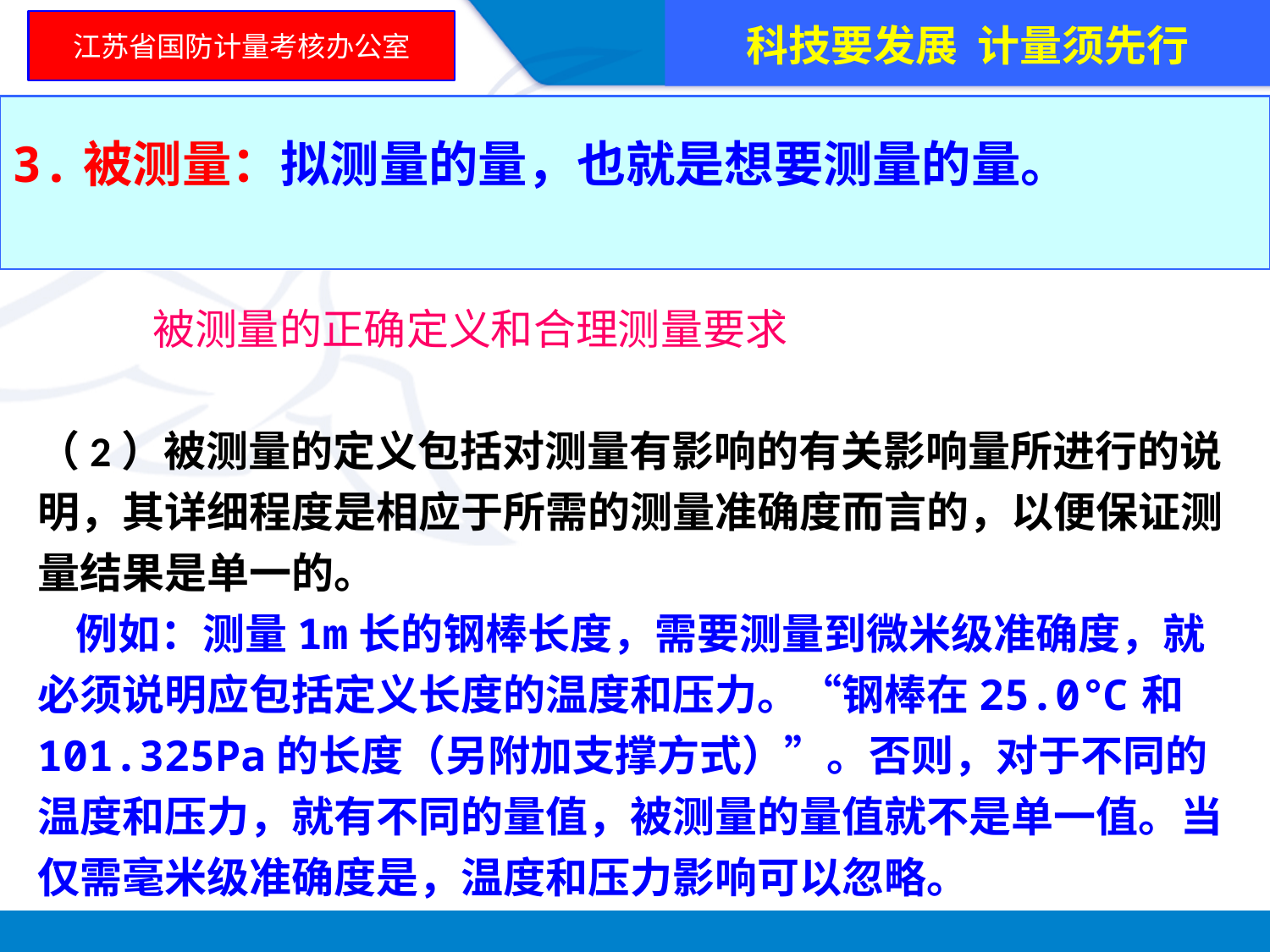

科技要发展  计量须先行
江苏省国防计量考核办公室
3.被测量：拟测量的量，也就是想要测量的量。

           被测量的正确定义和合理测量要求
（2）被测量的定义包括对测量有影响的有关影响量所进行的说明，其详细程度是相应于所需的测量准确度而言的，以便保证测量结果是单一的。
    例如：测量1m长的钢棒长度，需要测量到微米级准确度，就必须说明应包括定义长度的温度和压力。“钢棒在25.0℃和101.325Pa的长度（另附加支撑方式）”。否则，对于不同的温度和压力，就有不同的量值，被测量的量值就不是单一值。当仅需毫米级准确度是，温度和压力影响可以忽略。